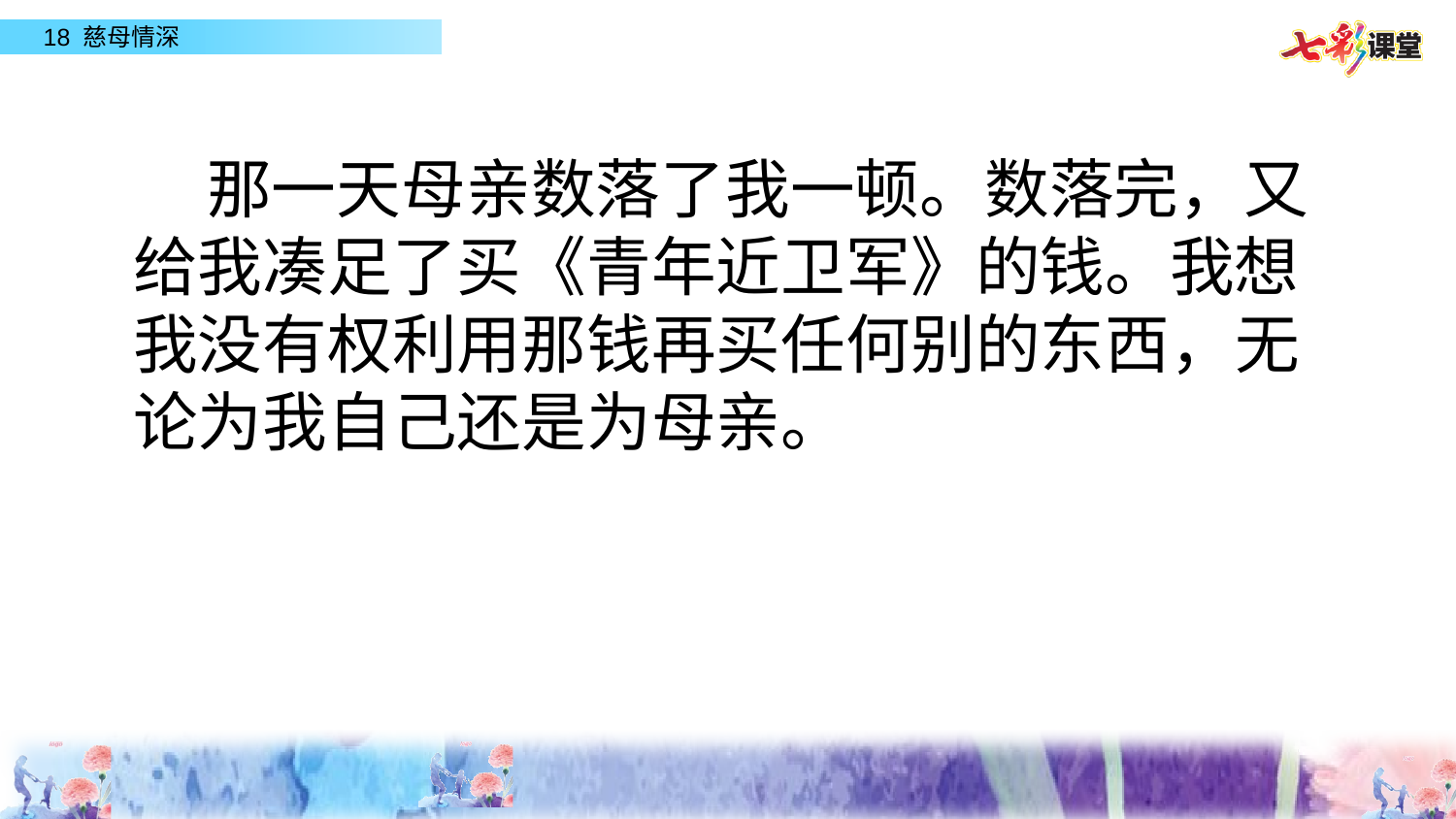

那一天母亲数落了我一顿。数落完，又给我凑足了买《青年近卫军》的钱。我想我没有权利用那钱再买任何别的东西，无论为我自己还是为母亲。